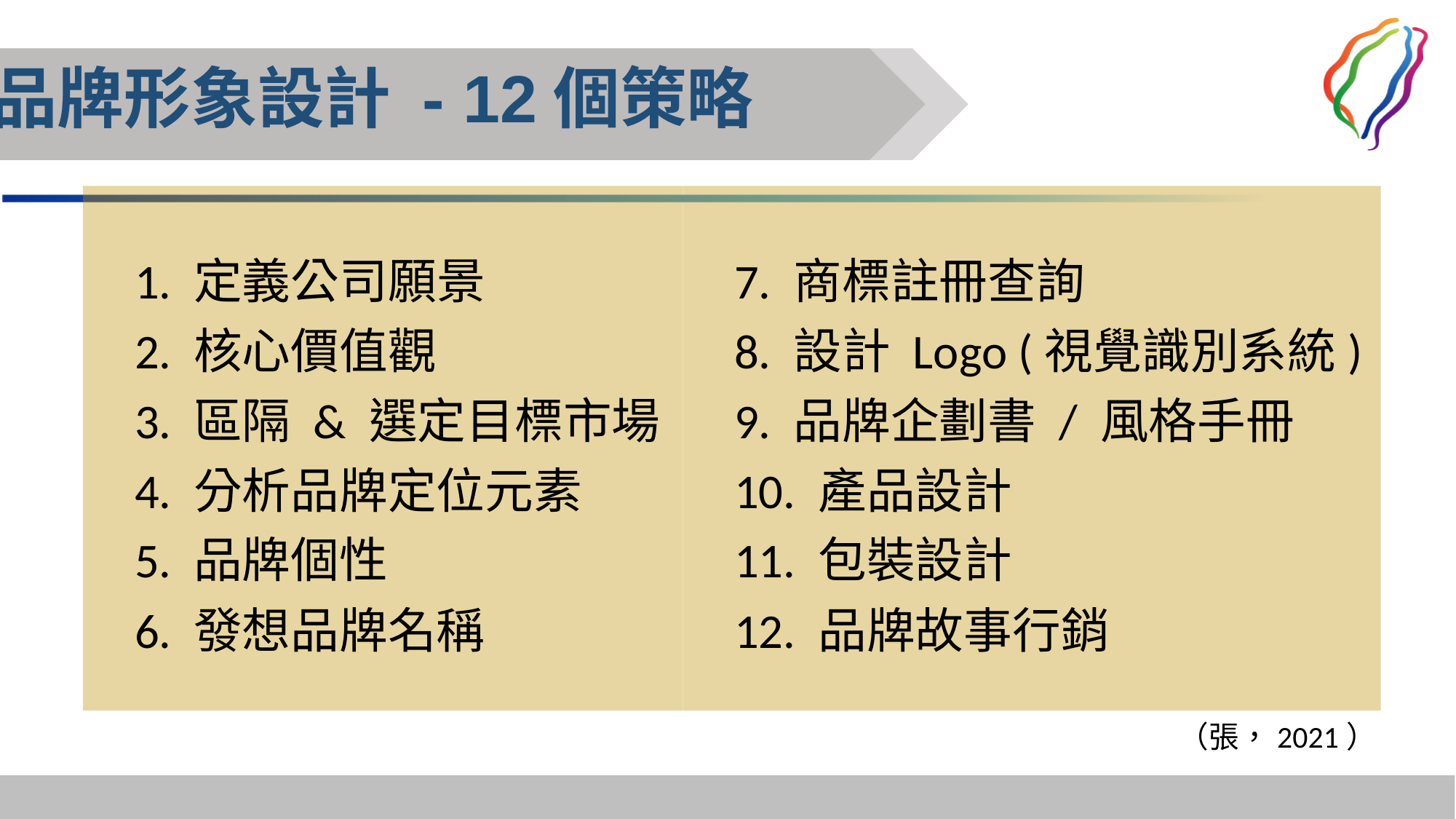

# 品牌形象設計 - 12個策略

1. 定義公司願景
2. 核心價值觀
3. 區隔 & 選定目標市場
4. 分析品牌定位元素
5. 品牌個性
6. 發想品牌名稱
7. 商標註冊查詢
8. 設計 Logo (視覺識別系統)
9. 品牌企劃書 / 風格手冊
10. 產品設計
11. 包裝設計
12. 品牌故事行銷
（張，2021）